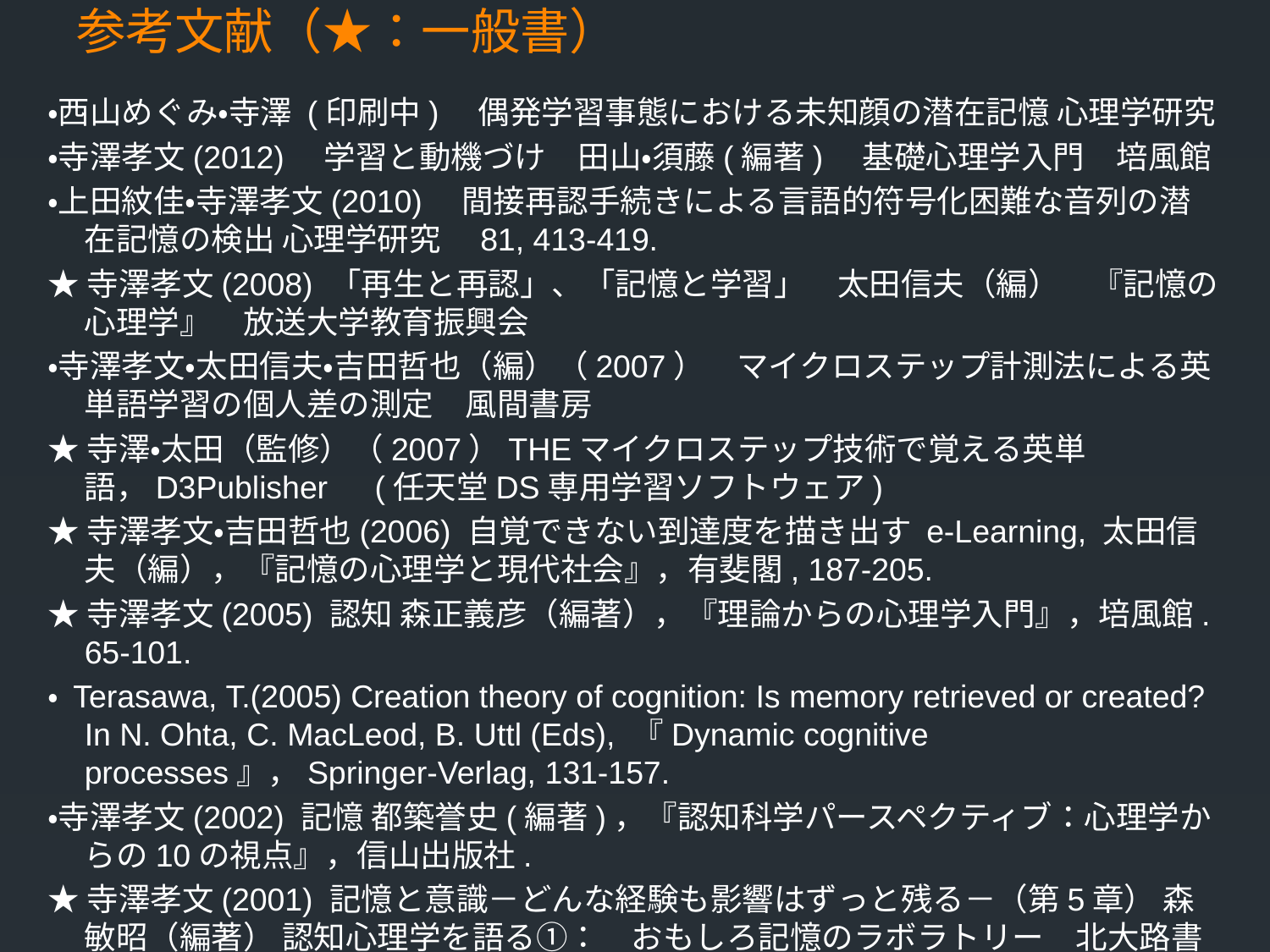

# 参考文献（★：一般書）
・西山めぐみ・寺澤 (印刷中)　偶発学習事態における未知顔の潜在記憶 心理学研究
・寺澤孝文(2012)　学習と動機づけ　田山・須藤(編著)　基礎心理学入門　培風館
・上田紋佳・寺澤孝文(2010)　間接再認手続きによる言語的符号化困難な音列の潜在記憶の検出 心理学研究　81, 413-419.
★寺澤孝文(2008) 「再生と再認」、「記憶と学習」　太田信夫（編）　『記憶の心理学』　放送大学教育振興会
・寺澤孝文・太田信夫・吉田哲也（編）（2007）　マイクロステップ計測法による英単語学習の個人差の測定　風間書房
★寺澤・太田（監修）（2007）THEマイクロステップ技術で覚える英単語，D3Publisher　(任天堂DS専用学習ソフトウェア)
★寺澤孝文・吉田哲也(2006) 自覚できない到達度を描き出す e-Learning, 太田信夫（編），『記憶の心理学と現代社会』，有斐閣, 187-205.
★寺澤孝文(2005) 認知 森正義彦（編著），『理論からの心理学入門』，培風館. 65-101.
・ Terasawa, T.(2005) Creation theory of cognition: Is memory retrieved or created? In N. Ohta, C. MacLeod, B. Uttl (Eds), 『Dynamic cognitive processes』，Springer-Verlag, 131-157.
・寺澤孝文(2002) 記憶 都築誉史(編著)，『認知科学パースペクティブ：心理学からの10の視点』，信山出版社.
★寺澤孝文(2001) 記憶と意識－どんな経験も影響はずっと残る－（第5章） 森敏昭（編著） 認知心理学を語る①：　おもしろ記憶のラボラトリー　北大路書房, pp.101-124.